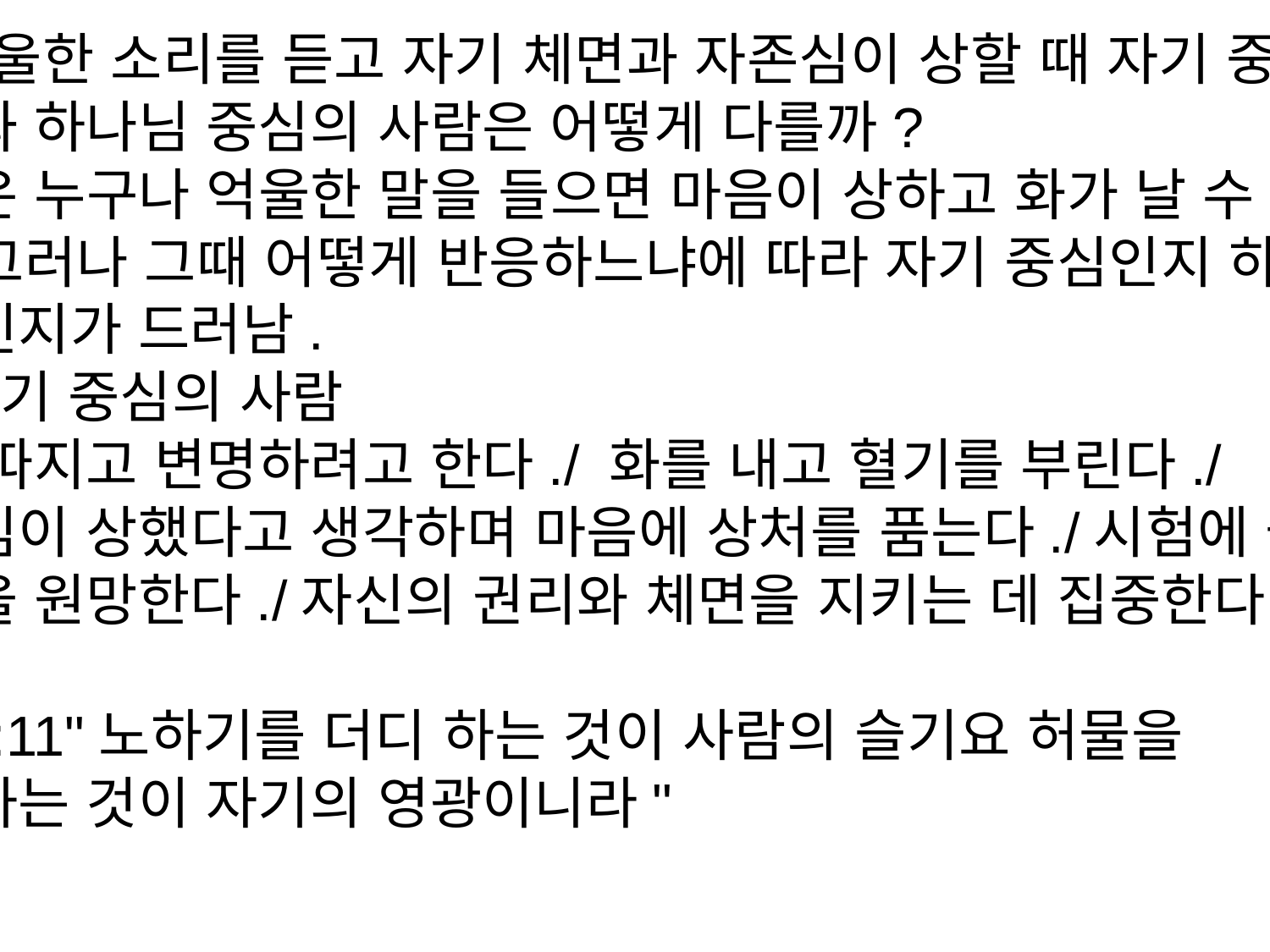

3. 억울한 소리를 듣고 자기 체면과 자존심이 상할 때 자기 중심의 사람과 하나님 중심의 사람은 어떻게 다를까?
사람은 누구나 억울한 말을 들으면 마음이 상하고 화가 날 수 있다. 그러나 그때 어떻게 반응하느냐에 따라 자기 중심인지 하나님 중심인지가 드러남.
① 자기 중심의 사람
즉시 따지고 변명하려고 한다./ 화를 내고 혈기를 부린다./ 자존심이 상했다고 생각하며 마음에 상처를 품는다./시험에 들고 사람을 원망한다./자신의 권리와 체면을 지키는 데 집중한다.

잠19:11"노하기를 더디 하는 것이 사람의 슬기요 허물을 용서하는 것이 자기의 영광이니라"